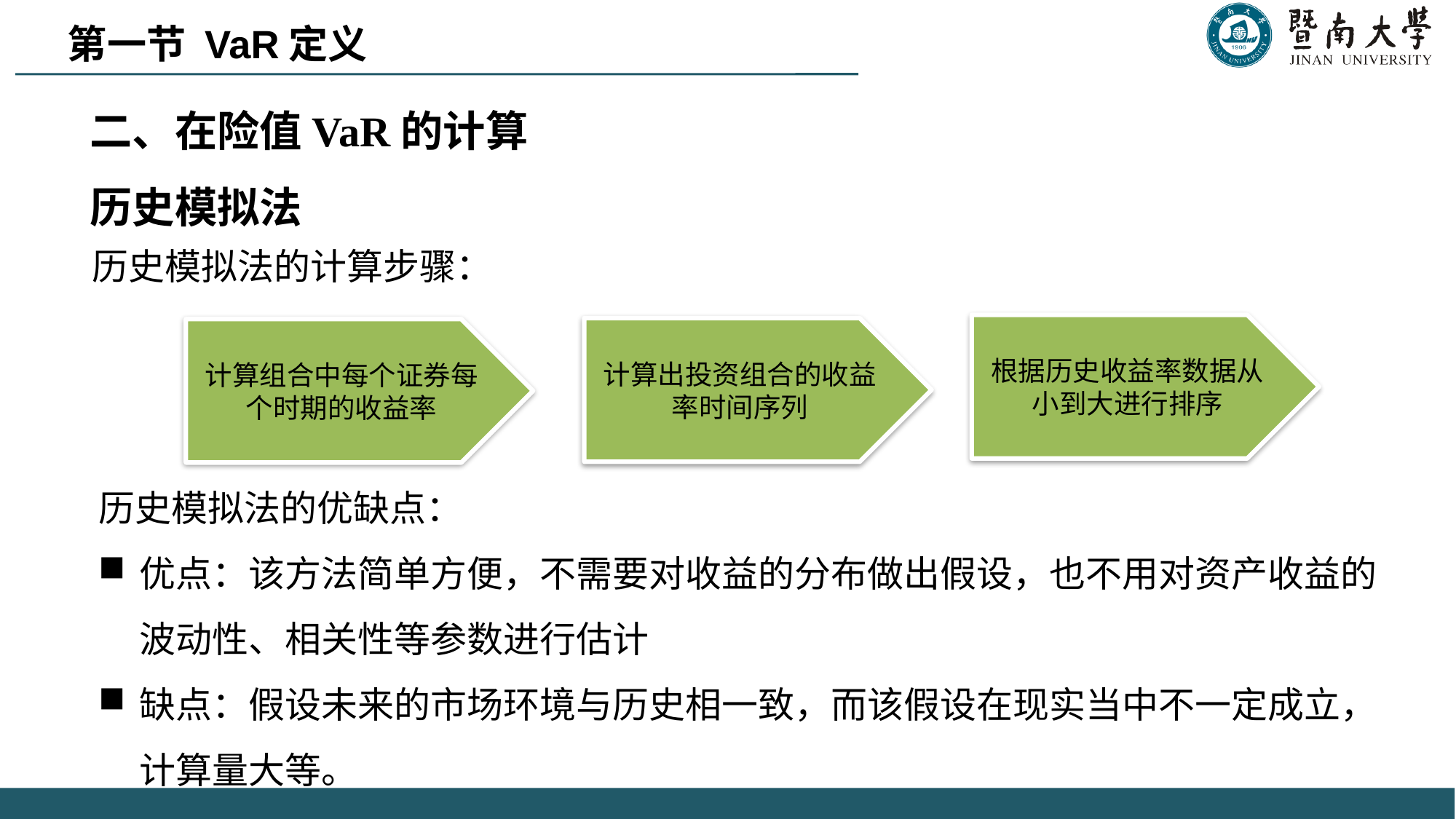

第一节 VaR定义
二、在险值VaR的计算
历史模拟法

历史模拟法的计算步骤：

根据历史收益率数据从小到大进行排序
计算出投资组合的收益率时间序列
计算组合中每个证券每个时期的收益率
历史模拟法的优缺点：
优点：该方法简单方便，不需要对收益的分布做出假设，也不用对资产收益的波动性、相关性等参数进行估计
缺点：假设未来的市场环境与历史相一致，而该假设在现实当中不一定成立，计算量大等。